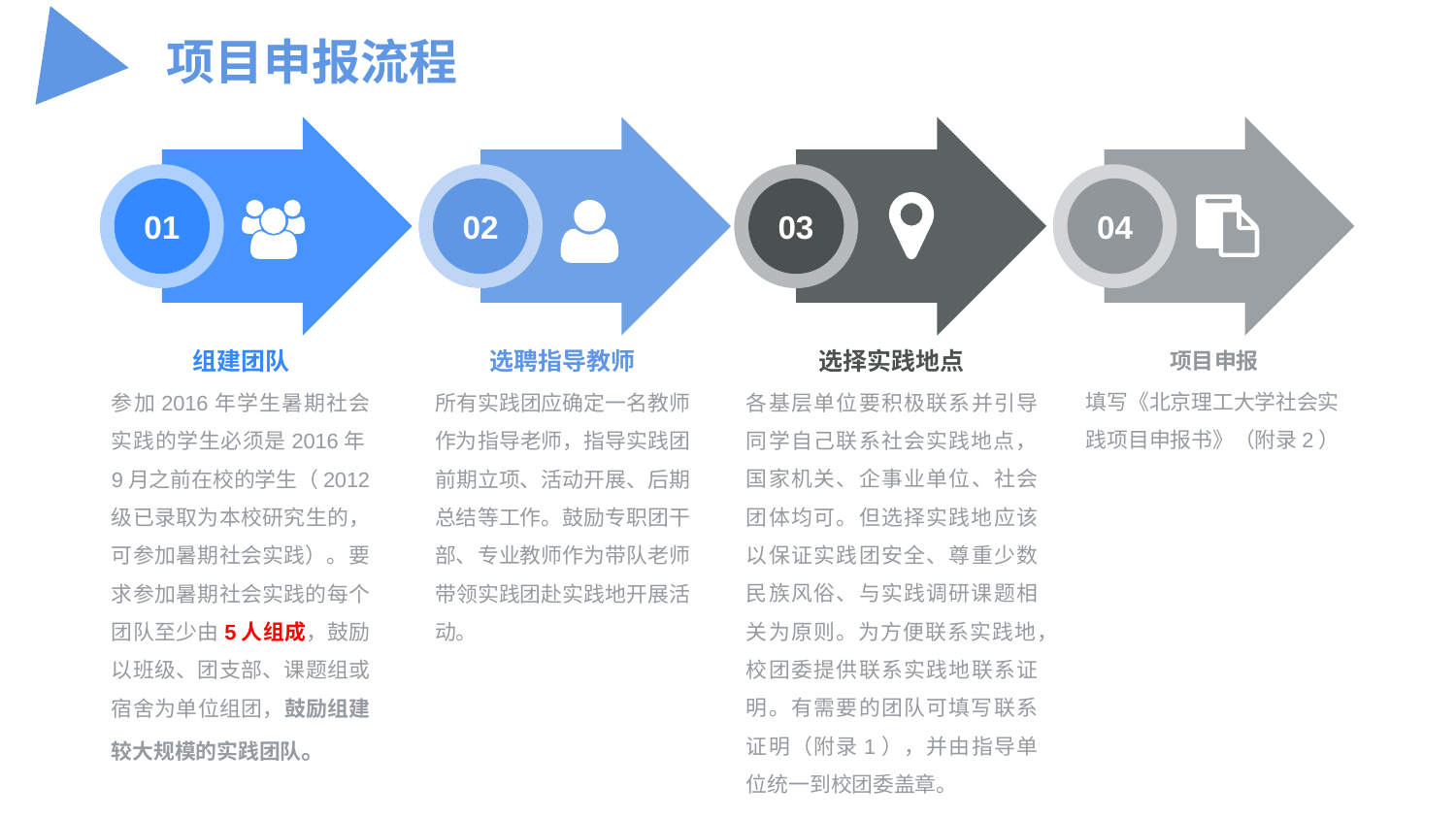

项目申报流程

01

02

03

04

组建团队
参加2016年学生暑期社会实践的学生必须是2016年9月之前在校的学生（2012级已录取为本校研究生的，可参加暑期社会实践）。要求参加暑期社会实践的每个团队至少由5人组成，鼓励以班级、团支部、课题组或宿舍为单位组团，鼓励组建较大规模的实践团队。
选聘指导教师
所有实践团应确定一名教师作为指导老师，指导实践团前期立项、活动开展、后期总结等工作。鼓励专职团干部、专业教师作为带队老师带领实践团赴实践地开展活动。
选择实践地点
各基层单位要积极联系并引导同学自己联系社会实践地点，国家机关、企事业单位、社会团体均可。但选择实践地应该以保证实践团安全、尊重少数民族风俗、与实践调研课题相关为原则。为方便联系实践地，校团委提供联系实践地联系证明。有需要的团队可填写联系证明（附录1），并由指导单位统一到校团委盖章。
项目申报
填写《北京理工大学社会实践项目申报书》（附录2）